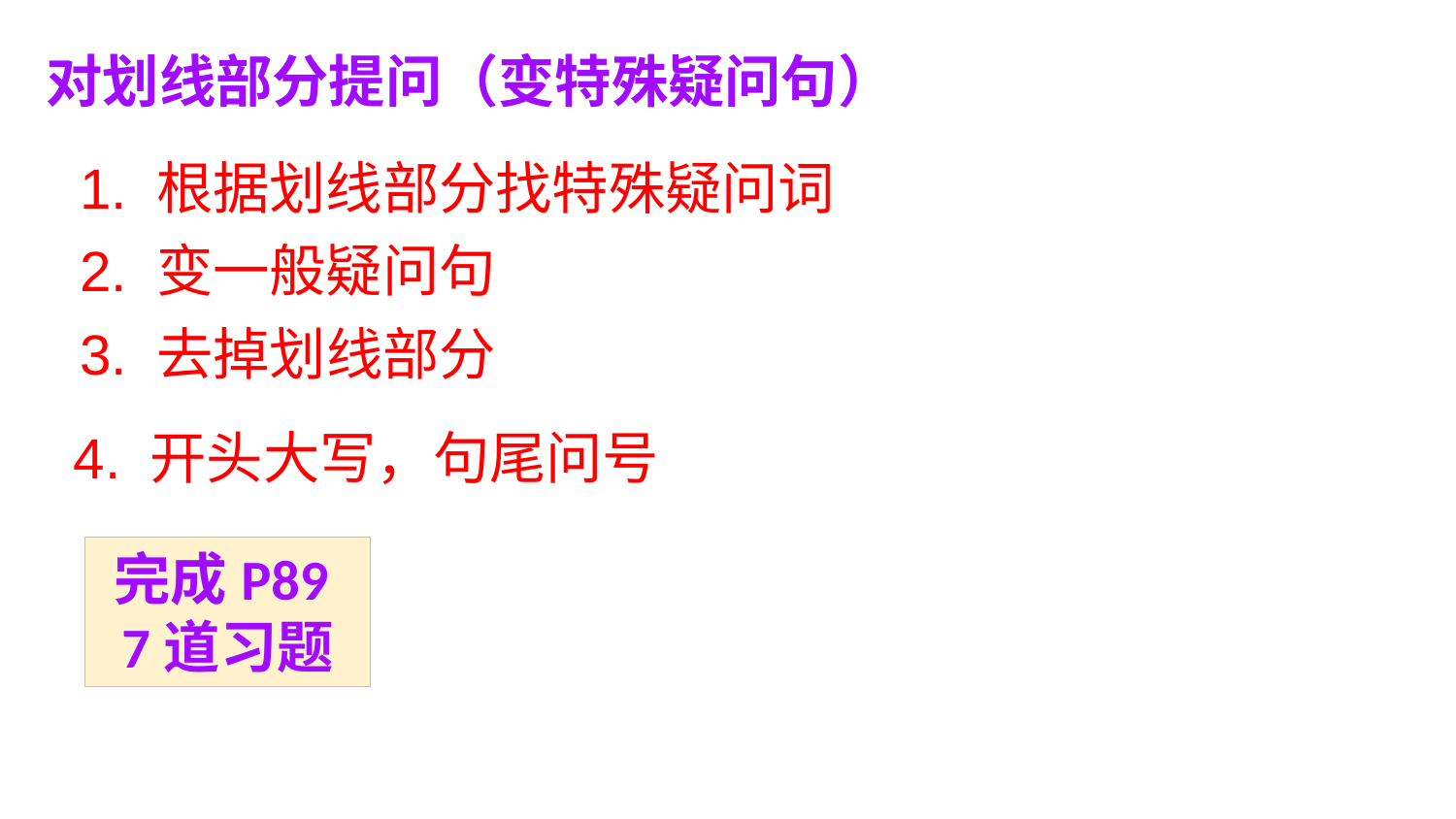

对划线部分提问（变特殊疑问句）
1. 根据划线部分找特殊疑问词
2. 变一般疑问句
3. 去掉划线部分
4. 开头大写，句尾问号
完成P89
7道习题